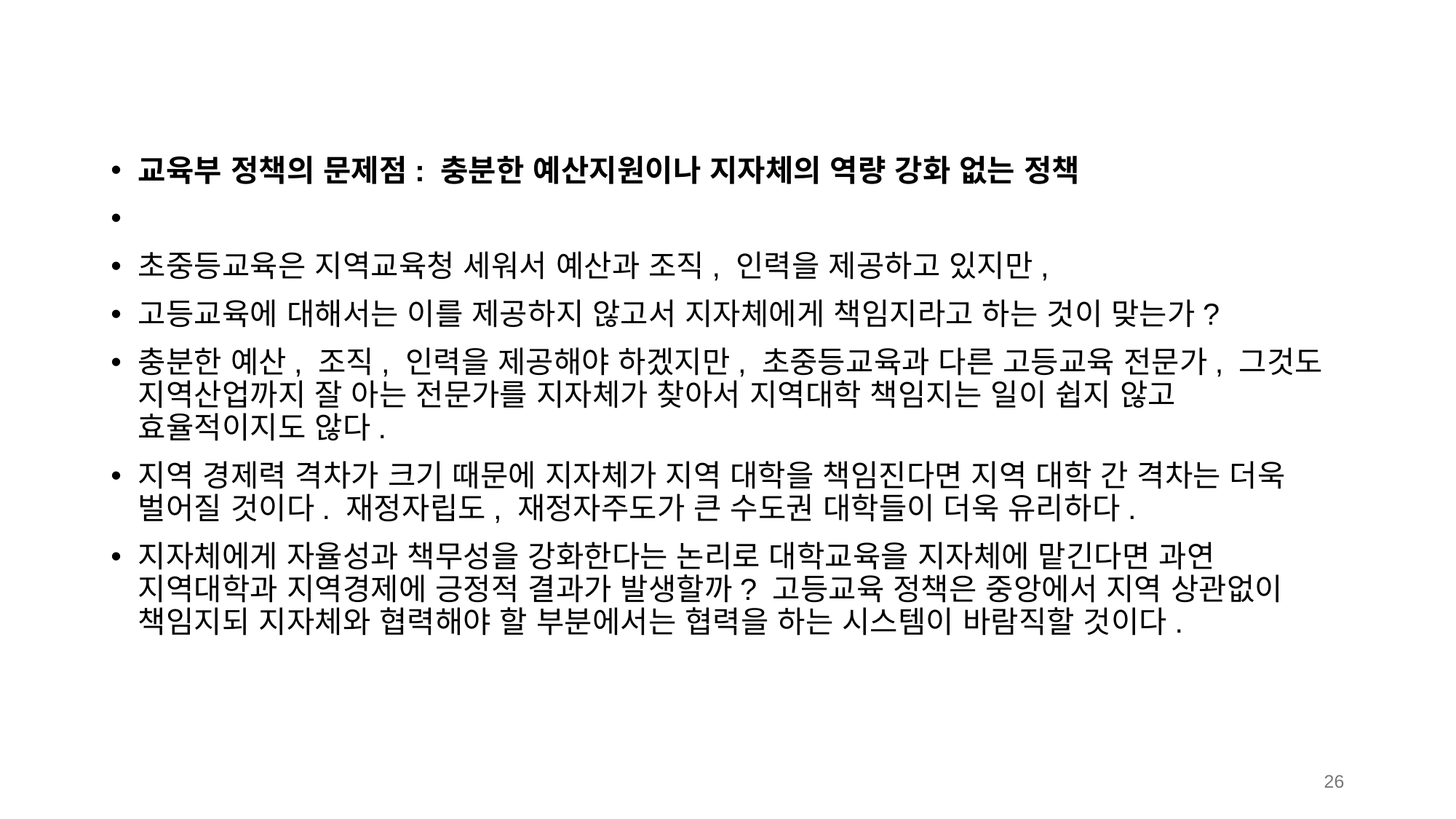

교육부 정책의 문제점: 충분한 예산지원이나 지자체의 역량 강화 없는 정책

초중등교육은 지역교육청 세워서 예산과 조직, 인력을 제공하고 있지만,
고등교육에 대해서는 이를 제공하지 않고서 지자체에게 책임지라고 하는 것이 맞는가?
충분한 예산, 조직, 인력을 제공해야 하겠지만, 초중등교육과 다른 고등교육 전문가, 그것도 지역산업까지 잘 아는 전문가를 지자체가 찾아서 지역대학 책임지는 일이 쉽지 않고 효율적이지도 않다.
지역 경제력 격차가 크기 때문에 지자체가 지역 대학을 책임진다면 지역 대학 간 격차는 더욱 벌어질 것이다. 재정자립도, 재정자주도가 큰 수도권 대학들이 더욱 유리하다.
지자체에게 자율성과 책무성을 강화한다는 논리로 대학교육을 지자체에 맡긴다면 과연 지역대학과 지역경제에 긍정적 결과가 발생할까? 고등교육 정책은 중앙에서 지역 상관없이 책임지되 지자체와 협력해야 할 부분에서는 협력을 하는 시스템이 바람직할 것이다.
26